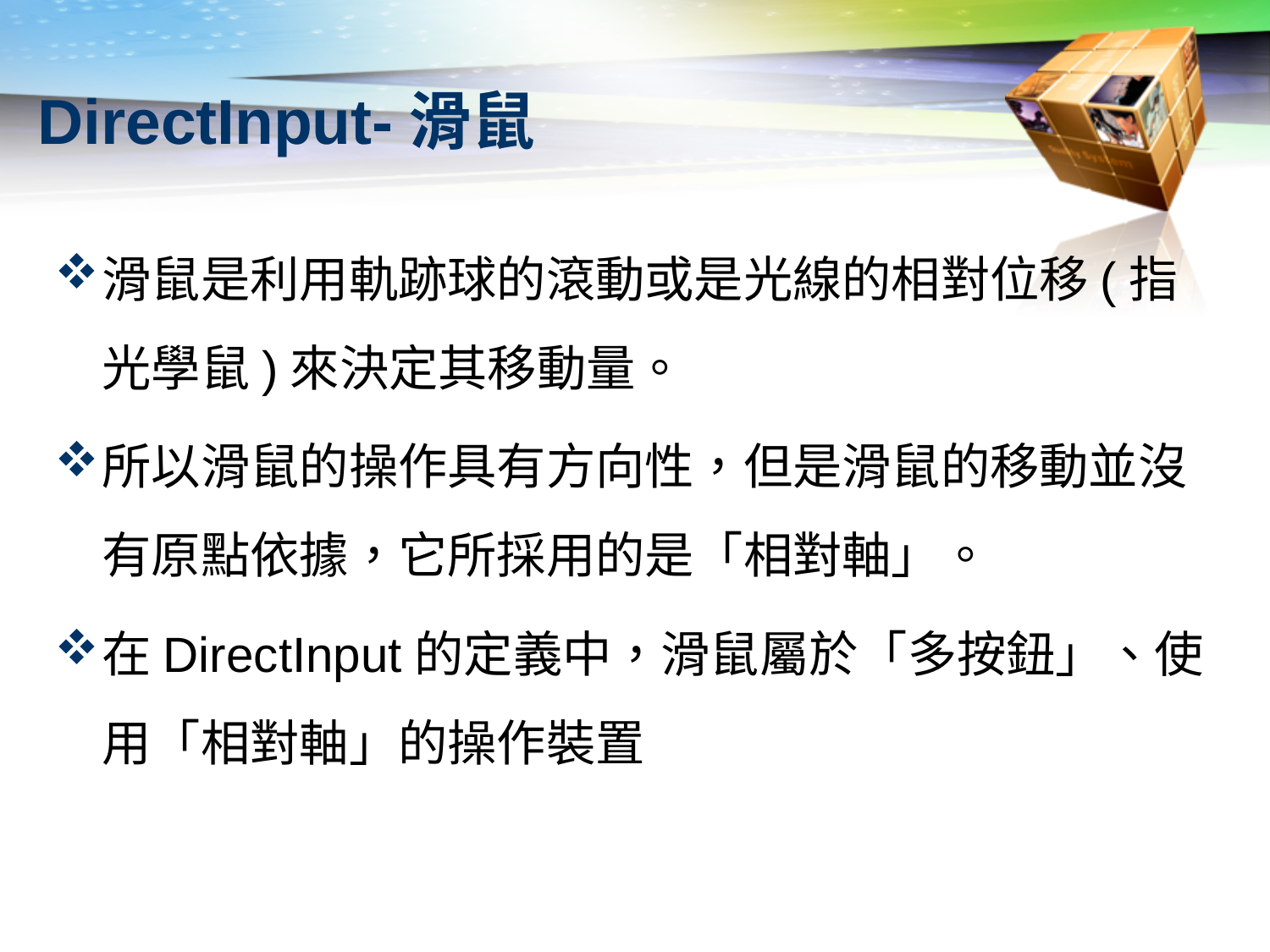

# DirectInput-滑鼠
滑鼠是利用軌跡球的滾動或是光線的相對位移(指光學鼠)來決定其移動量。
所以滑鼠的操作具有方向性，但是滑鼠的移動並沒有原點依據，它所採用的是「相對軸」。
在DirectInput的定義中，滑鼠屬於「多按鈕」、使用「相對軸」的操作裝置